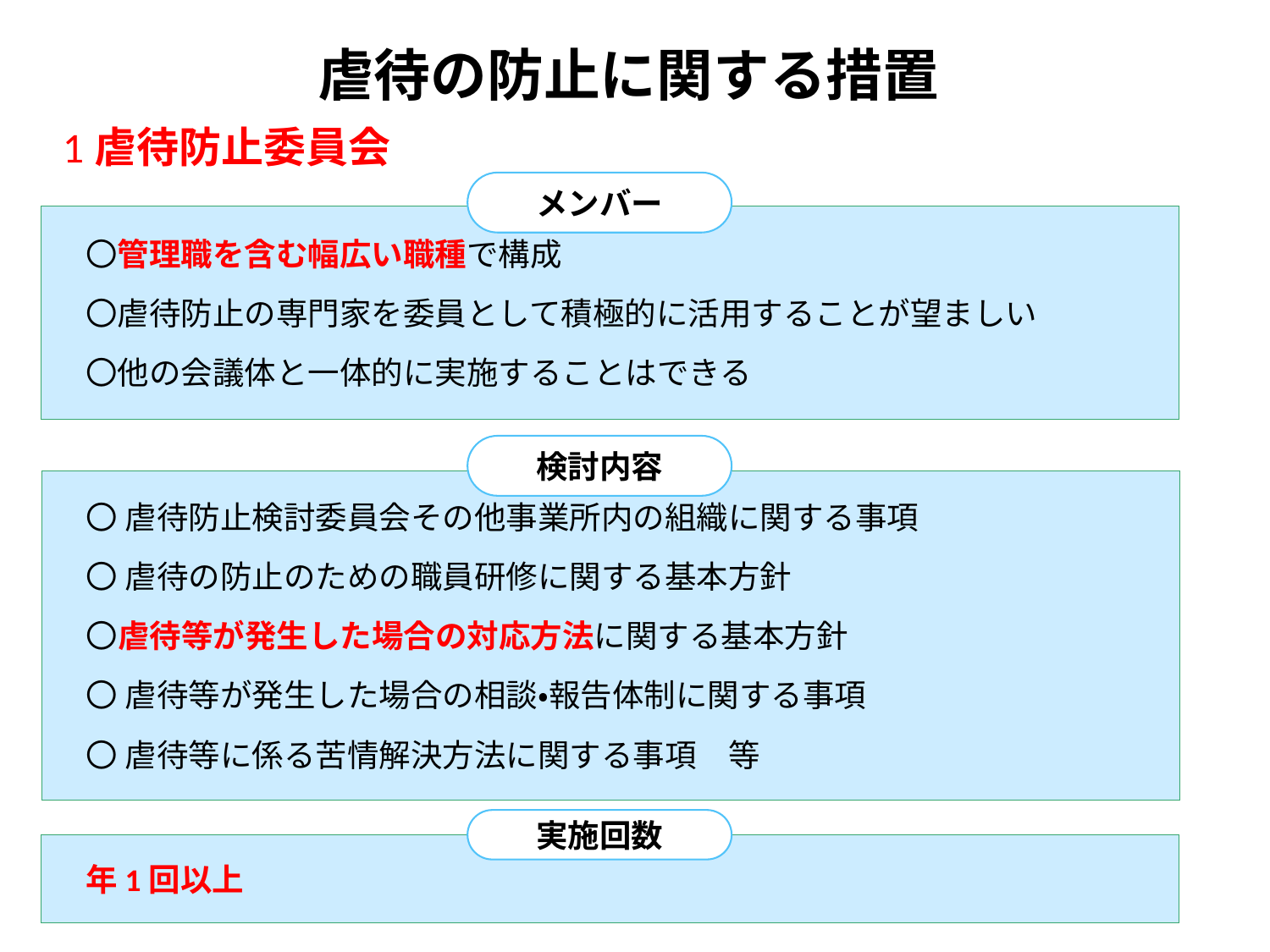

虐待の防止に関する措置
# 1虐待防止委員会
メンバー
　〇管理職を含む幅広い職種で構成
　〇虐待防止の専門家を委員として積極的に活用することが望ましい
　〇他の会議体と一体的に実施することはできる
検討内容
　〇 虐待防止検討委員会その他事業所内の組織に関する事項
　〇 虐待の防止のための職員研修に関する基本方針
　〇虐待等が発生した場合の対応方法に関する基本方針
　〇 虐待等が発生した場合の相談・報告体制に関する事項
　〇 虐待等に係る苦情解決方法に関する事項　等
実施回数
　年1回以上
19